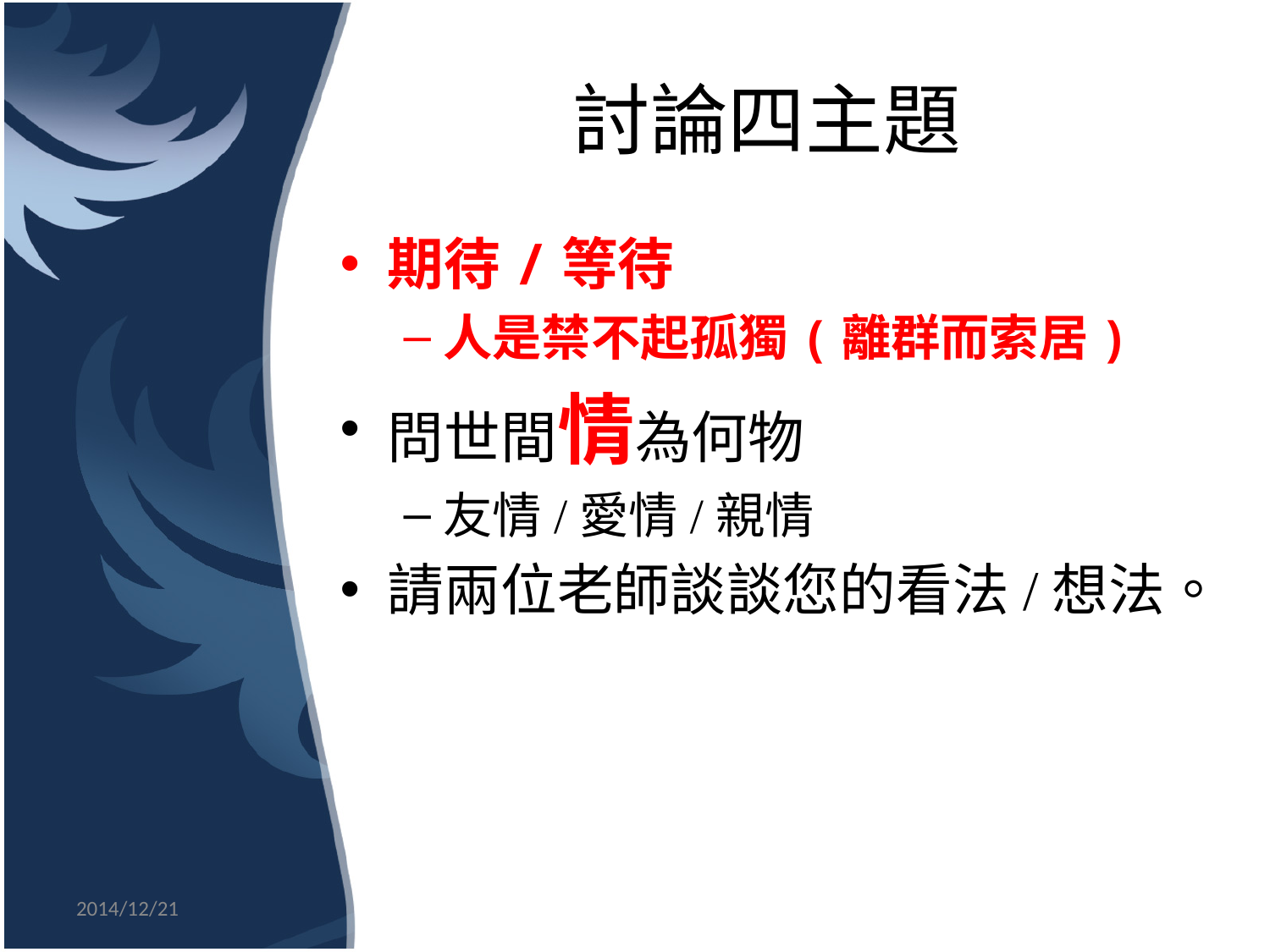

# 討論四主題
期待/等待
人是禁不起孤獨(離群而索居)
問世間情為何物
友情/愛情/親情
請兩位老師談談您的看法/想法。

2014/12/21